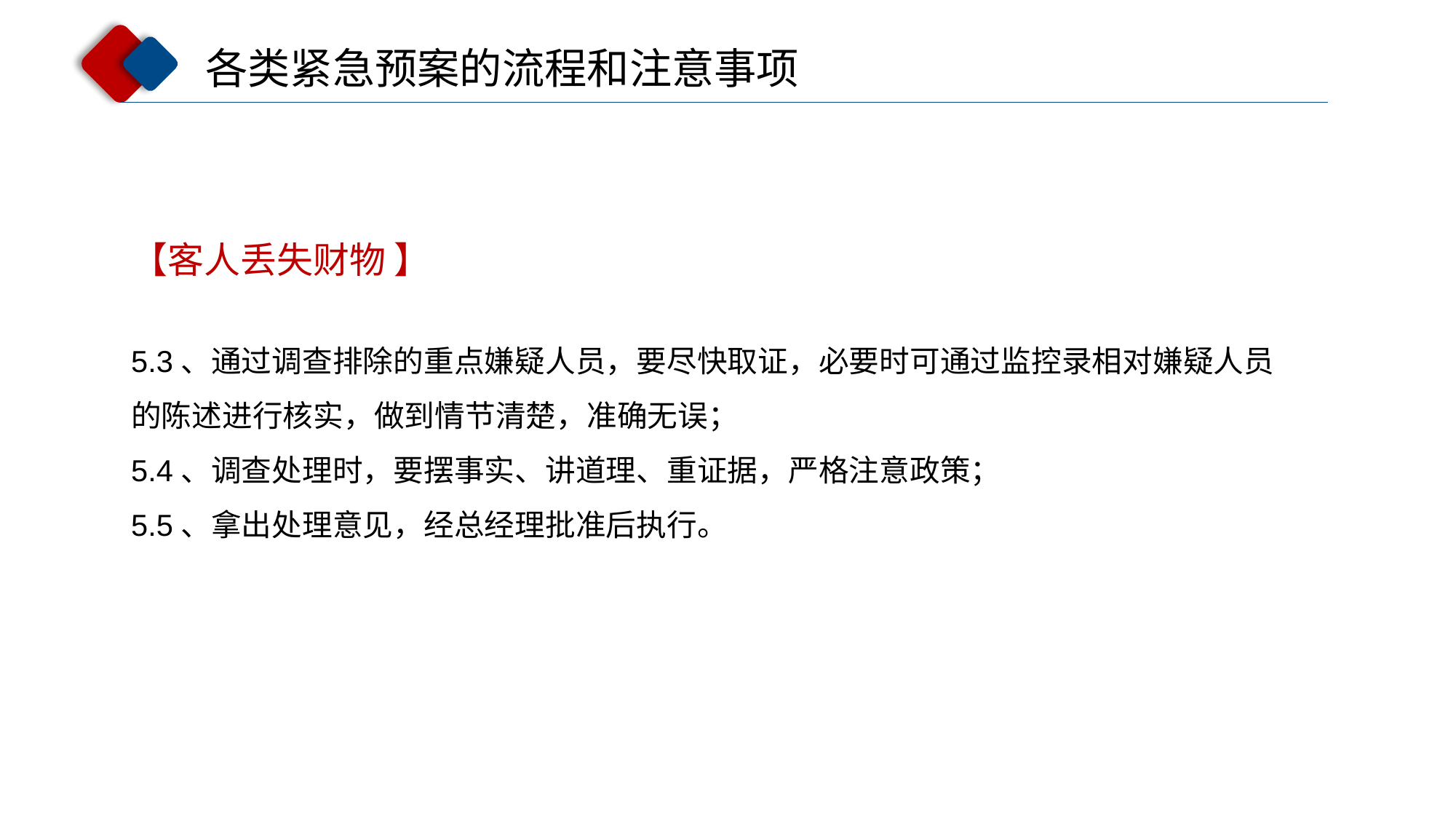

各类紧急预案的流程和注意事项
【客人丢失财物 】
5.3、通过调查排除的重点嫌疑人员，要尽快取证，必要时可通过监控录相对嫌疑人员的陈述进行核实，做到情节清楚，准确无误；
5.4、调查处理时，要摆事实、讲道理、重证据，严格注意政策；
5.5、拿出处理意见，经总经理批准后执行。